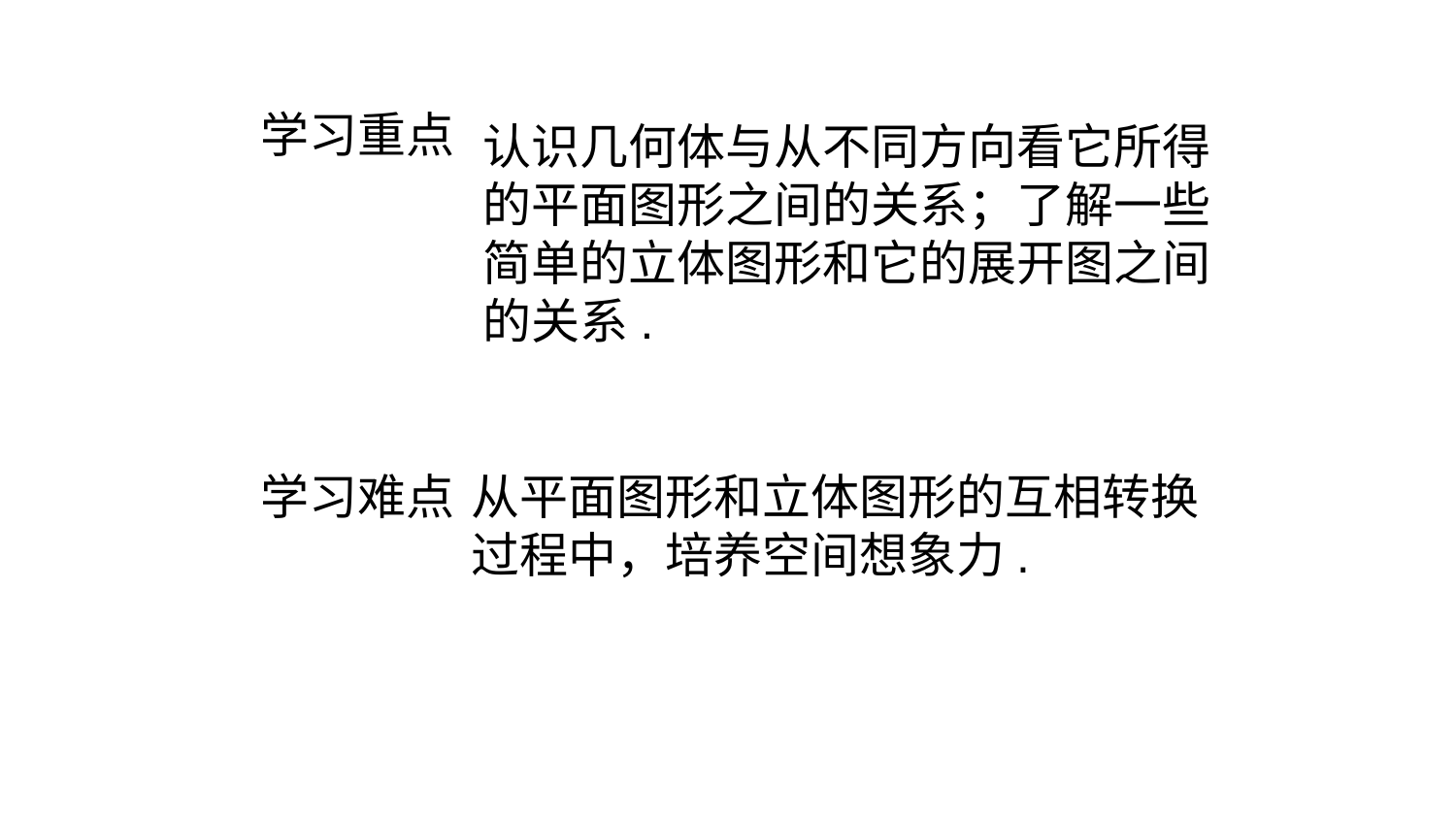

学习重点
认识几何体与从不同方向看它所得的平面图形之间的关系；了解一些简单的立体图形和它的展开图之间的关系.
从平面图形和立体图形的互相转换过程中，培养空间想象力.
学习难点